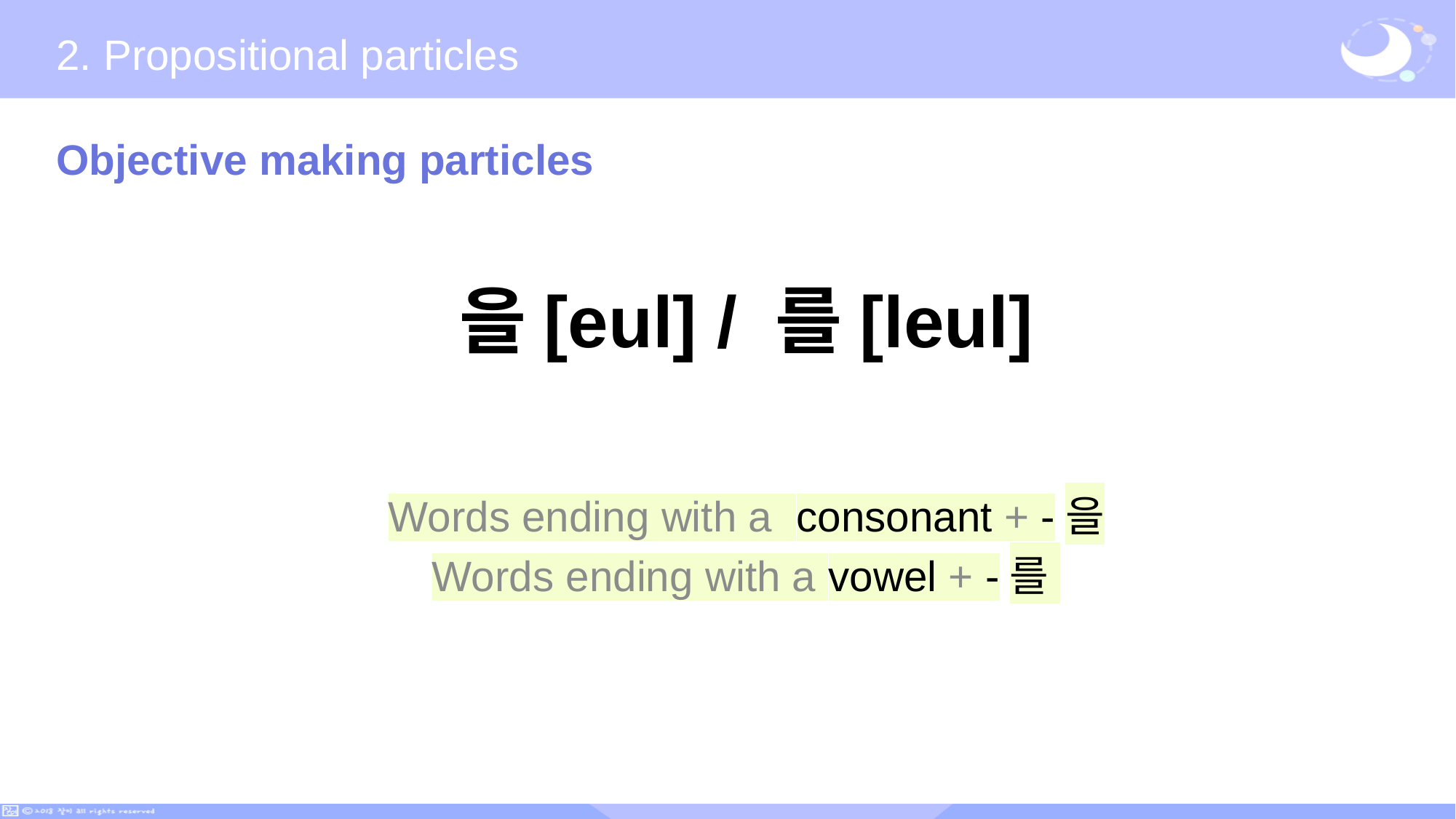

2. Propositional particles
Objective making particles
을[eul] / 를[leul]

Words ending with a  consonant + -을
Words ending with a vowel + -를